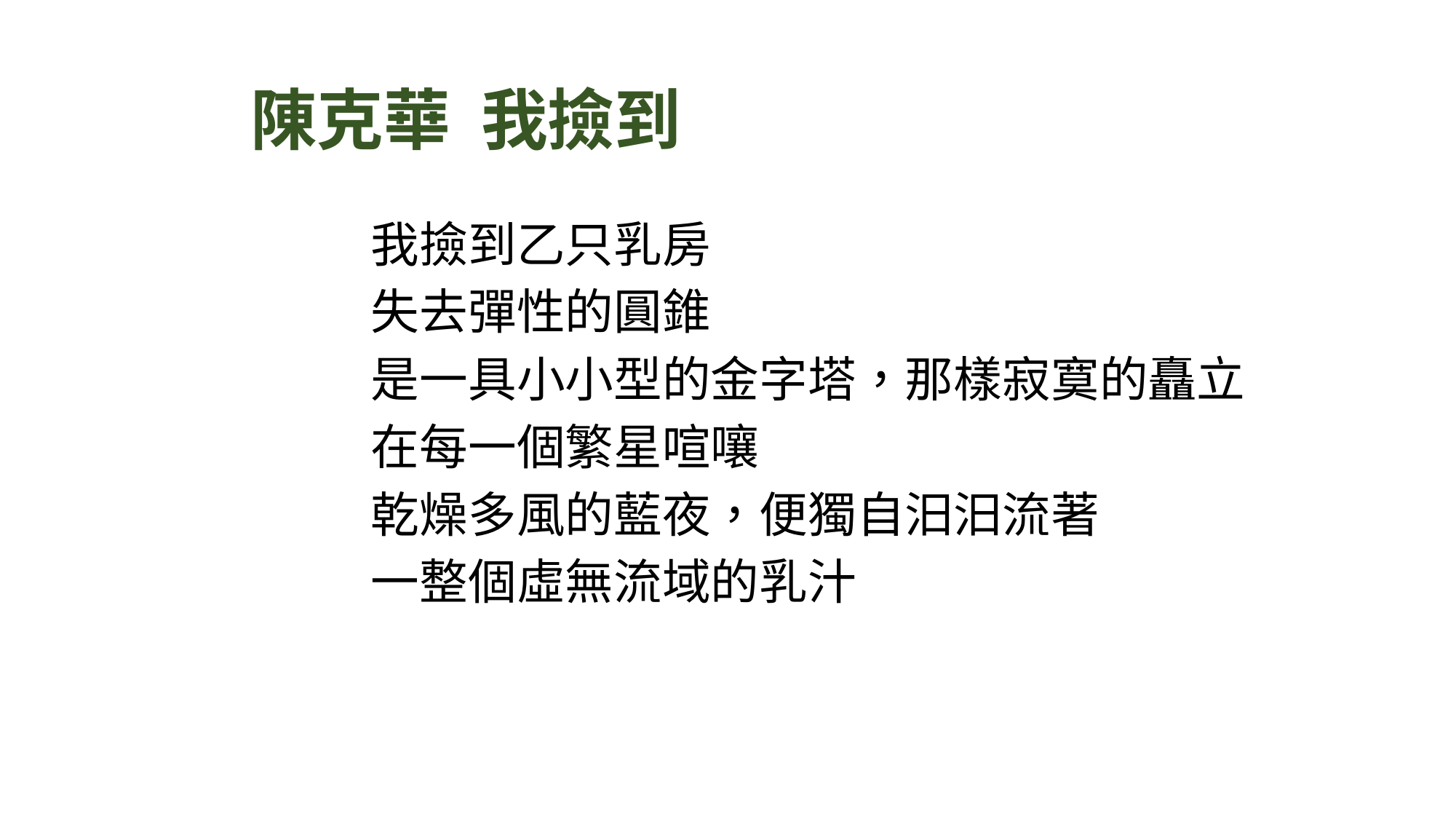

# 陳克華  我撿到
我撿到乙只乳房
失去彈性的圓錐
是一具小小型的金字塔，那樣寂寞的矗立
在每一個繁星喧嚷
乾燥多風的藍夜，便獨自汩汩流著
一整個虛無流域的乳汁